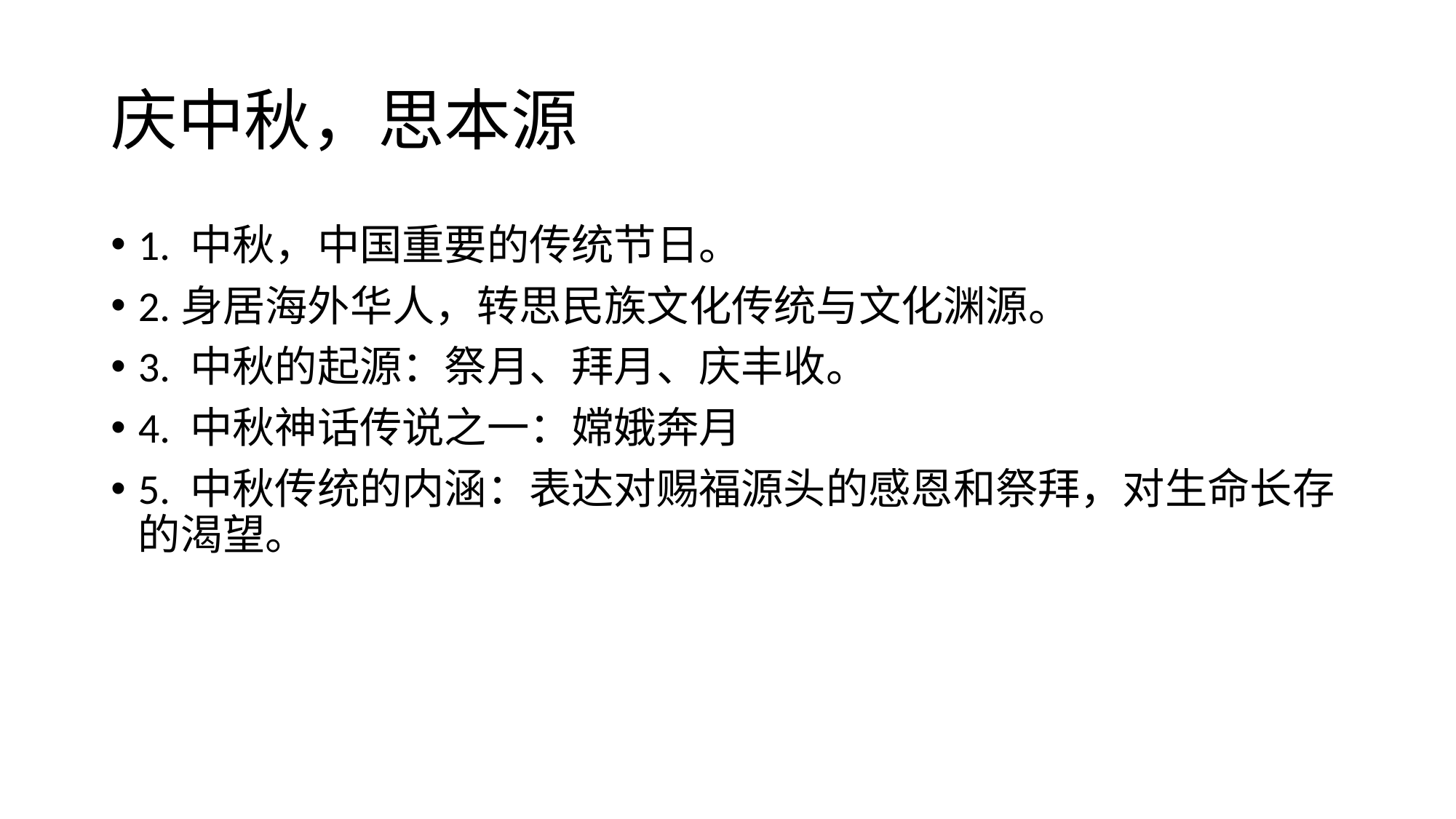

# 庆中秋，思本源
1. 中秋，中国重要的传统节日。
2.身居海外华人，转思民族文化传统与文化渊源。
3. 中秋的起源：祭月、拜月、庆丰收。
4. 中秋神话传说之一：嫦娥奔月
5. 中秋传统的内涵：表达对赐福源头的感恩和祭拜，对生命长存的渴望。